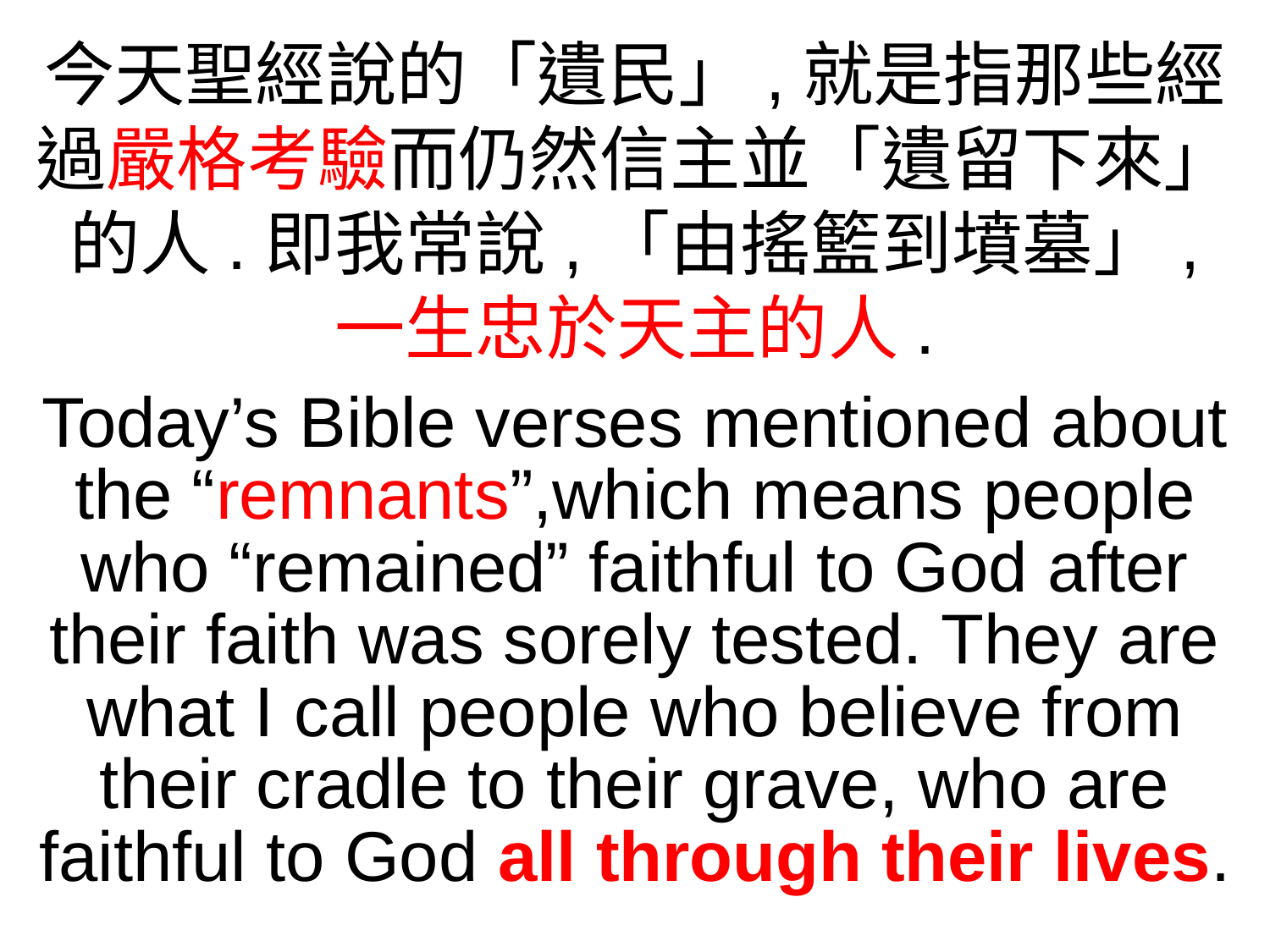

今天聖經說的「遺民」,就是指那些經過嚴格考驗而仍然信主並「遺留下來」
的人.即我常說,「由搖籃到墳墓」,
一生忠於天主的人.
Today’s Bible verses mentioned about the “remnants”,which means people who “remained” faithful to God after their faith was sorely tested. They are what I call people who believe from their cradle to their grave, who are faithful to God all through their lives.